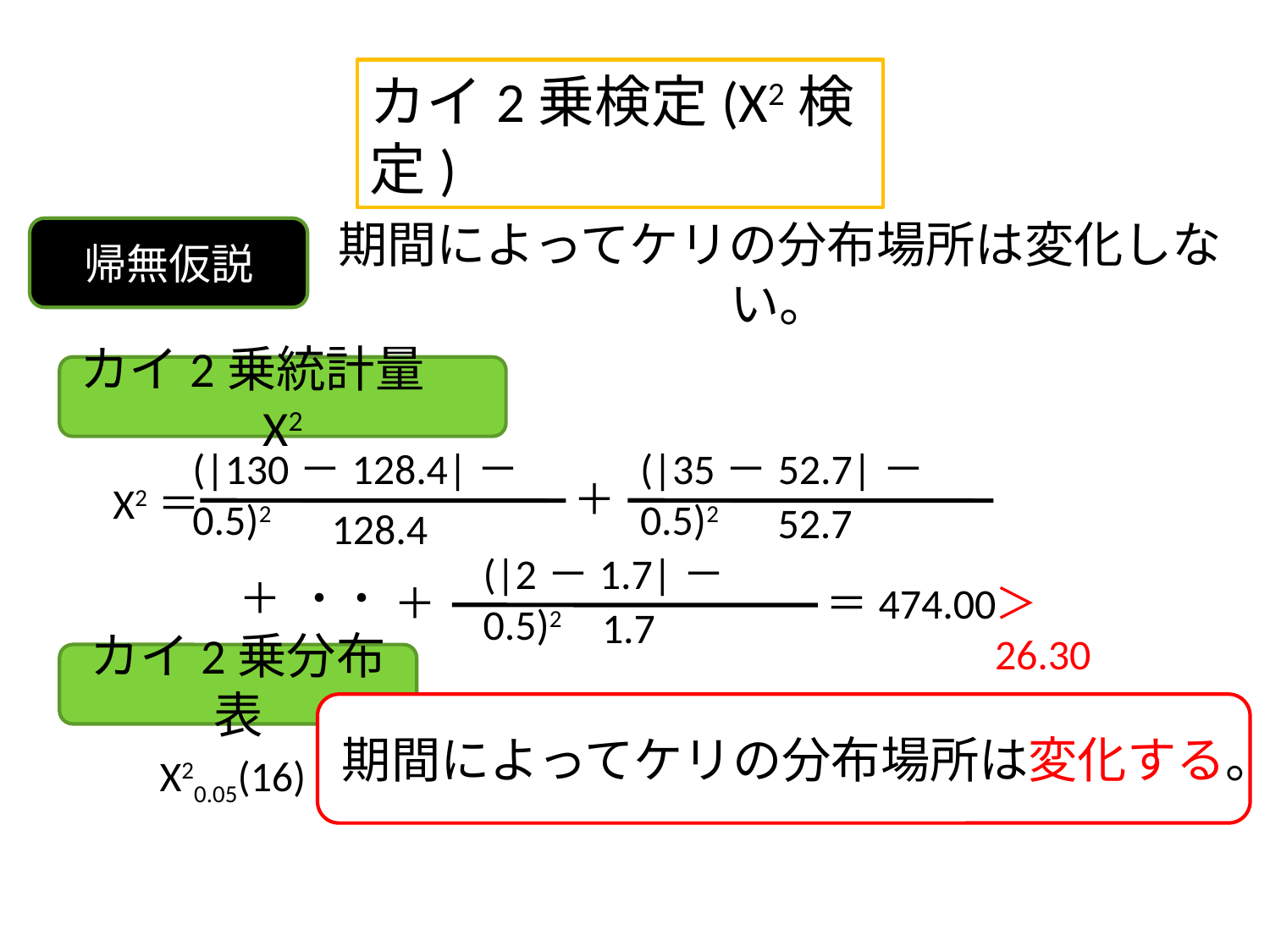

カイ2乗検定(X2検定)
帰無仮説
期間によってケリの分布場所は変化しない。
カイ2乗統計量　X2
(|130－128.4|－0.5)2
128.4
(|35－52.7|－0.5)2
52.7
＋
X2＝
(|2－1.7|－0.5)2
1.7
＋
＋
・・・・
＝474.00
＞26.30
カイ2乗分布表
期間によってケリの分布場所は変化する。
　X20.05(16)＝26.30